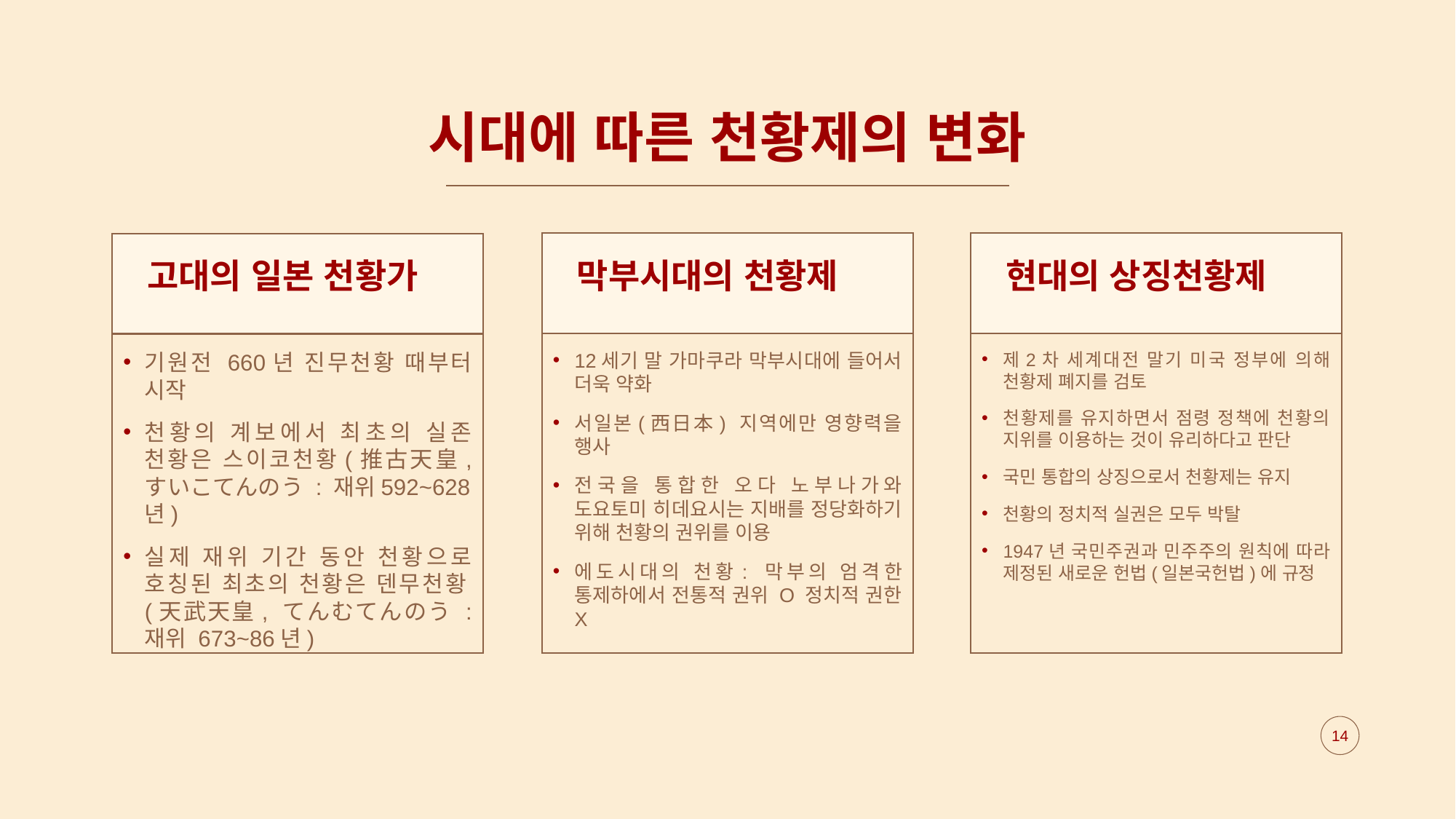

# 시대에 따른 천황제의 변화
고대의 일본 천황가
막부시대의 천황제
현대의 상징천황제

12세기 말 가마쿠라 막부시대에 들어서 더욱 약화
서일본(西日本) 지역에만 영향력을 행사
전국을 통합한 오다 노부나가와 도요토미 히데요시는 지배를 정당화하기 위해 천황의 권위를 이용
에도시대의 천황: 막부의 엄격한 통제하에서 전통적 권위 O 정치적 권한 X

제2차 세계대전 말기 미국 정부에 의해 천황제 폐지를 검토
천황제를 유지하면서 점령 정책에 천황의 지위를 이용하는 것이 유리하다고 판단
국민 통합의 상징으로서 천황제는 유지
천황의 정치적 실권은 모두 박탈
1947년 국민주권과 민주주의 원칙에 따라 제정된 새로운 헌법(일본국헌법)에 규정
기원전 660년 진무천황 때부터 시작
천황의 계보에서 최초의 실존 천황은 스이코천황(推古天皇, すいこてんのう : 재위592~628년)
실제 재위 기간 동안 천황으로 호칭된 최초의 천황은 덴무천황(天武天皇, てんむてんのう : 재위 673~86년)
14